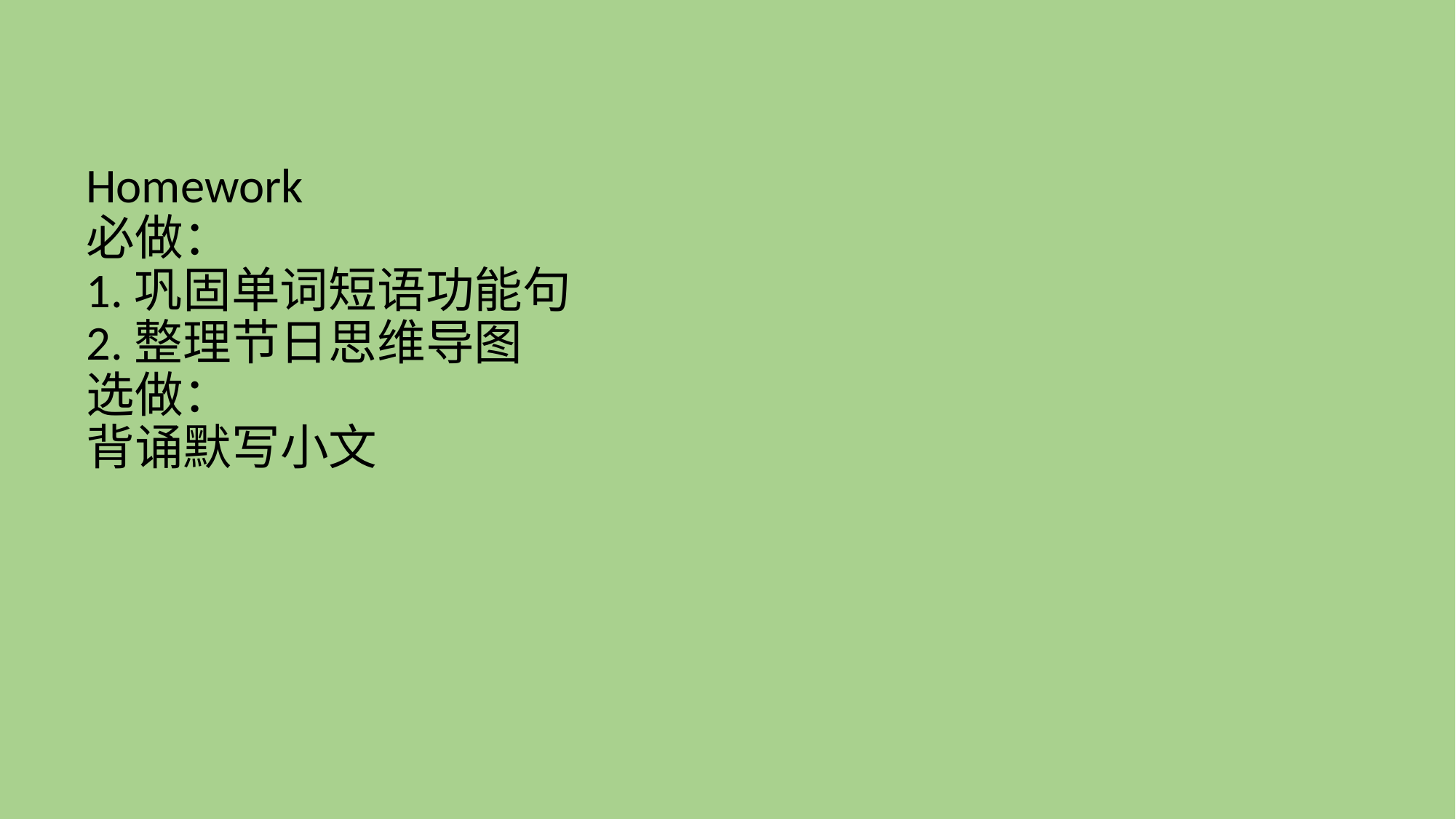

Homework
必做：
1.巩固单词短语功能句
2.整理节日思维导图
选做：
背诵默写小文

#